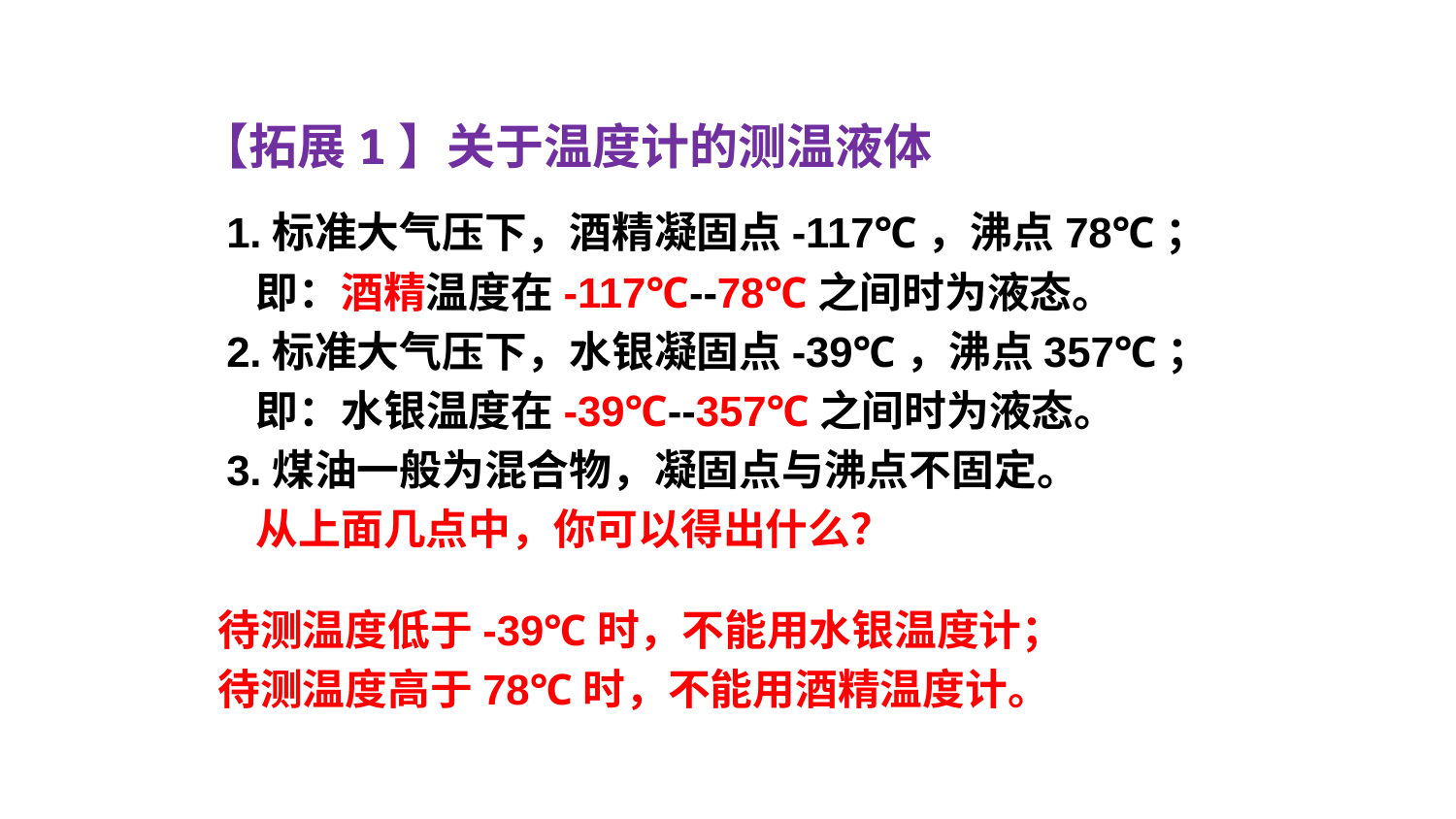

【拓展1】关于温度计的测温液体
1.标准大气压下，酒精凝固点-117℃，沸点78℃；
  即：酒精温度在-117℃--78℃之间时为液态。
2.标准大气压下，水银凝固点-39℃，沸点357℃；
  即：水银温度在-39℃--357℃之间时为液态。
3.煤油一般为混合物，凝固点与沸点不固定。
  从上面几点中，你可以得出什么？
待测温度低于-39℃时，不能用水银温度计；
待测温度高于78℃时，不能用酒精温度计。